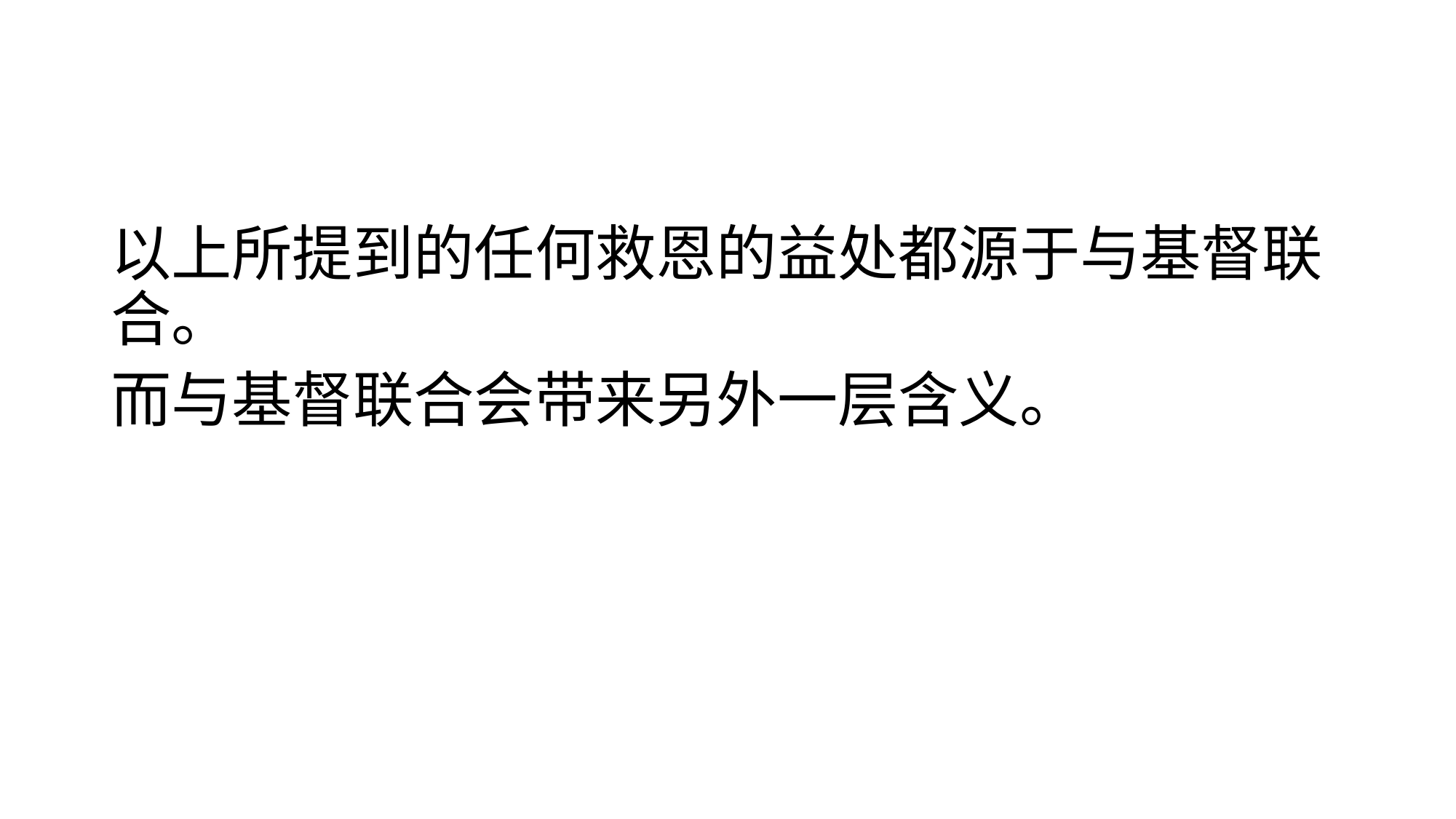

#
以上所提到的任何救恩的益处都源于与基督联合。
而与基督联合会带来另外一层含义。